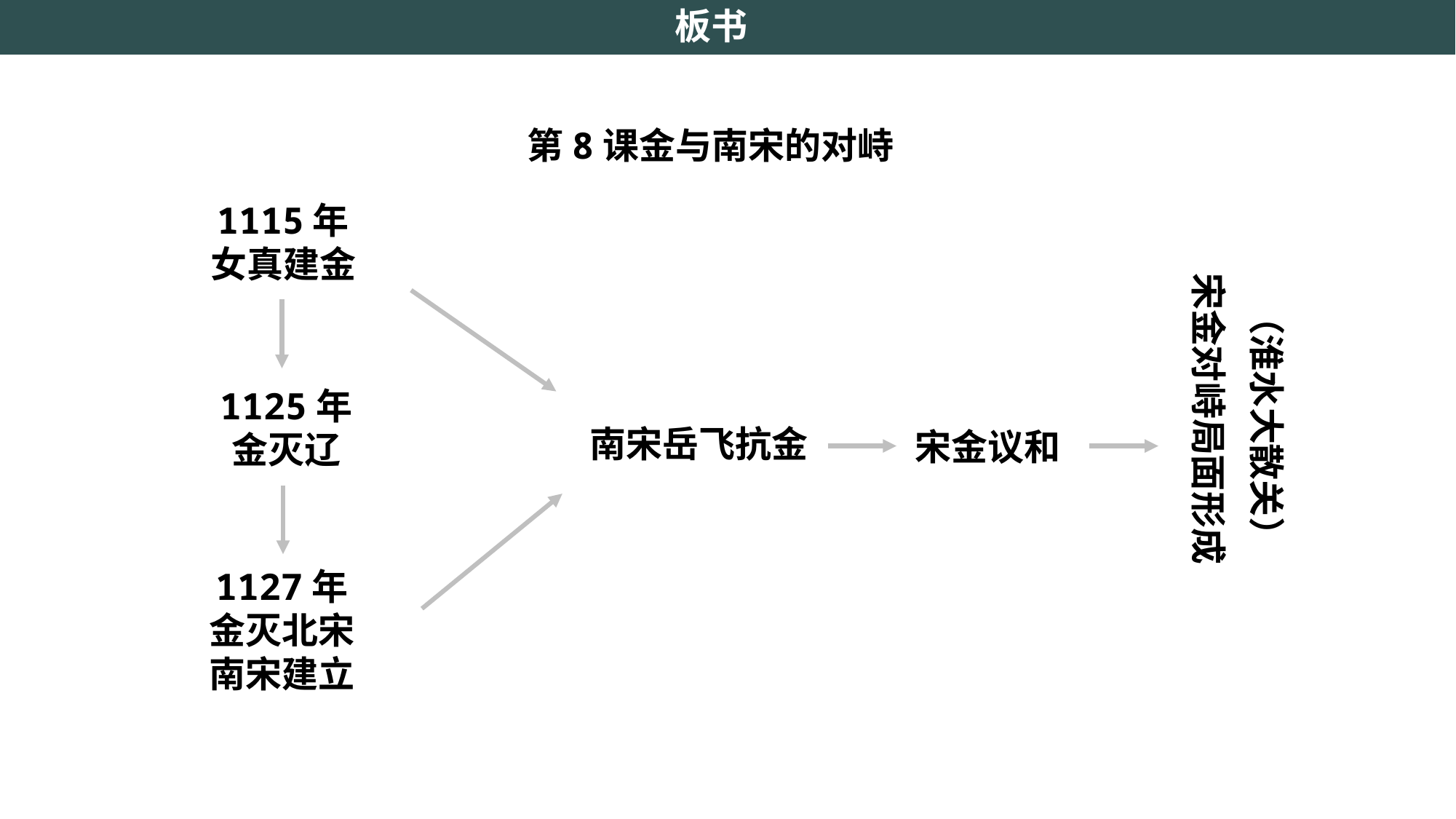

板书
第8课金与南宋的对峙
宋金对峙局面形成
（淮水大散关）
1115年
女真建金
1125年
金灭辽
南宋岳飞抗金
宋金议和
1127年
金灭北宋
南宋建立